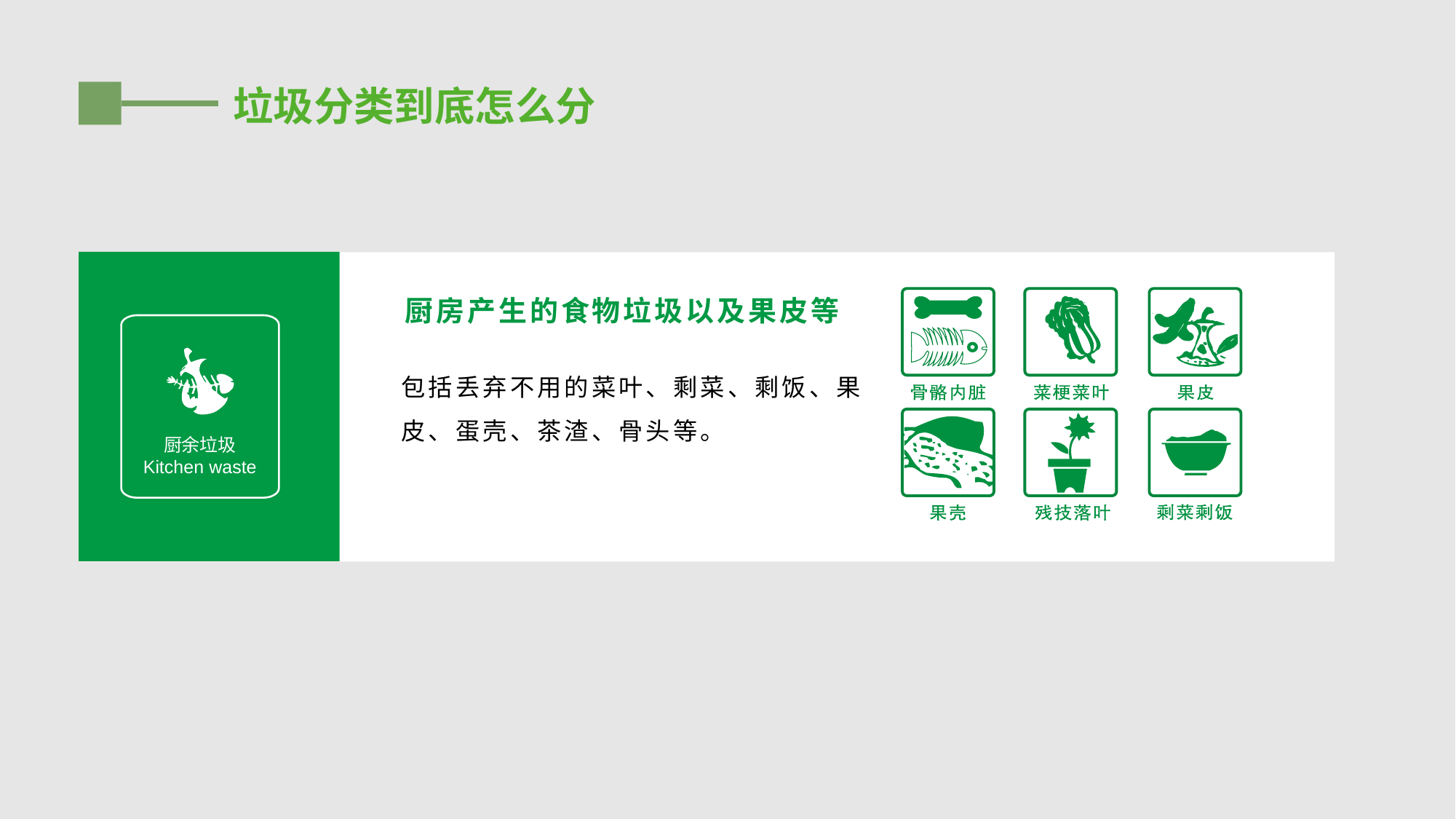

垃圾分类到底怎么分

厨余垃圾
Kitchen waste

厨房产生的食物垃圾以及果皮等

包括丢弃不用的菜叶、剩菜、剩饭、果皮、蛋壳、茶渣、骨头等。